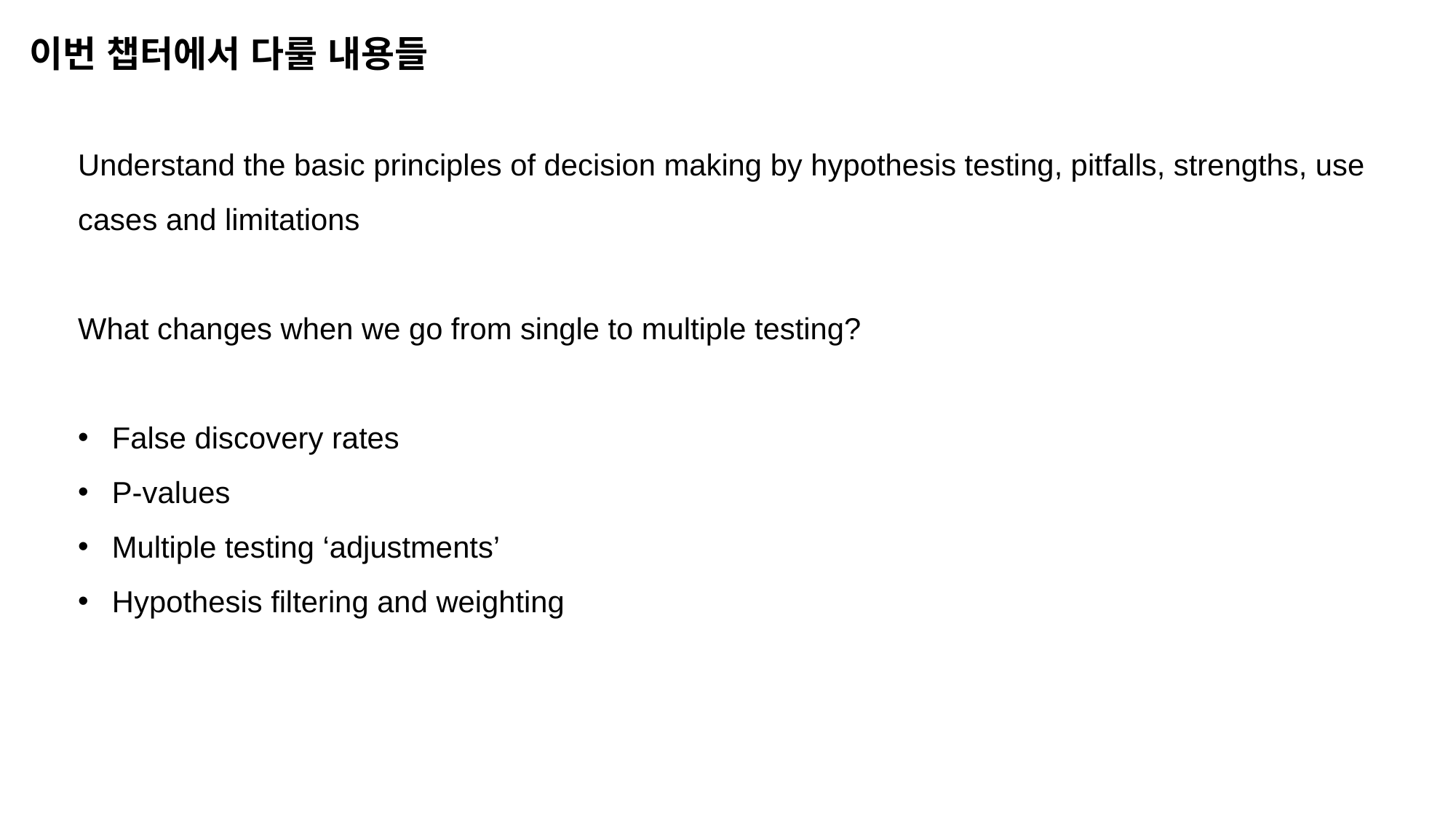

이번 챕터에서 다룰 내용들
Understand the basic principles of decision making by hypothesis testing, pitfalls, strengths, use cases and limitations

What changes when we go from single to multiple testing?

False discovery rates
P-values
Multiple testing ‘adjustments’
Hypothesis filtering and weighting